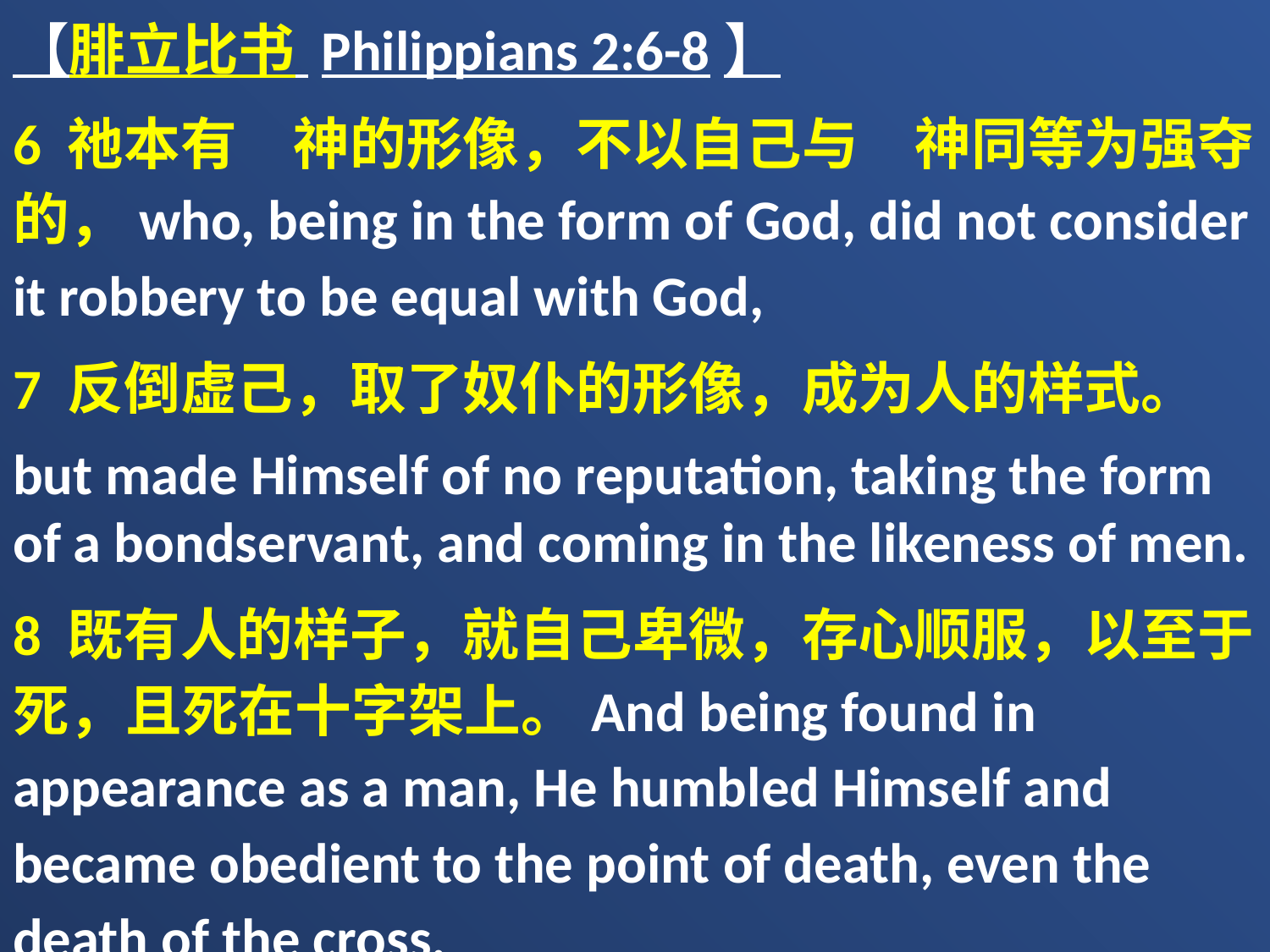

【腓立比书 Philippians 2:6-8】
6 祂本有　神的形像，不以自己与　神同等为强夺的，who, being in the form of God, did not consider it robbery to be equal with God,
7 反倒虚己，取了奴仆的形像，成为人的样式。
but made Himself of no reputation, taking the form of a bondservant, and coming in the likeness of men.
8 既有人的样子，就自己卑微，存心顺服，以至于死，且死在十字架上。And being found in appearance as a man, He humbled Himself and became obedient to the point of death, even the death of the cross.